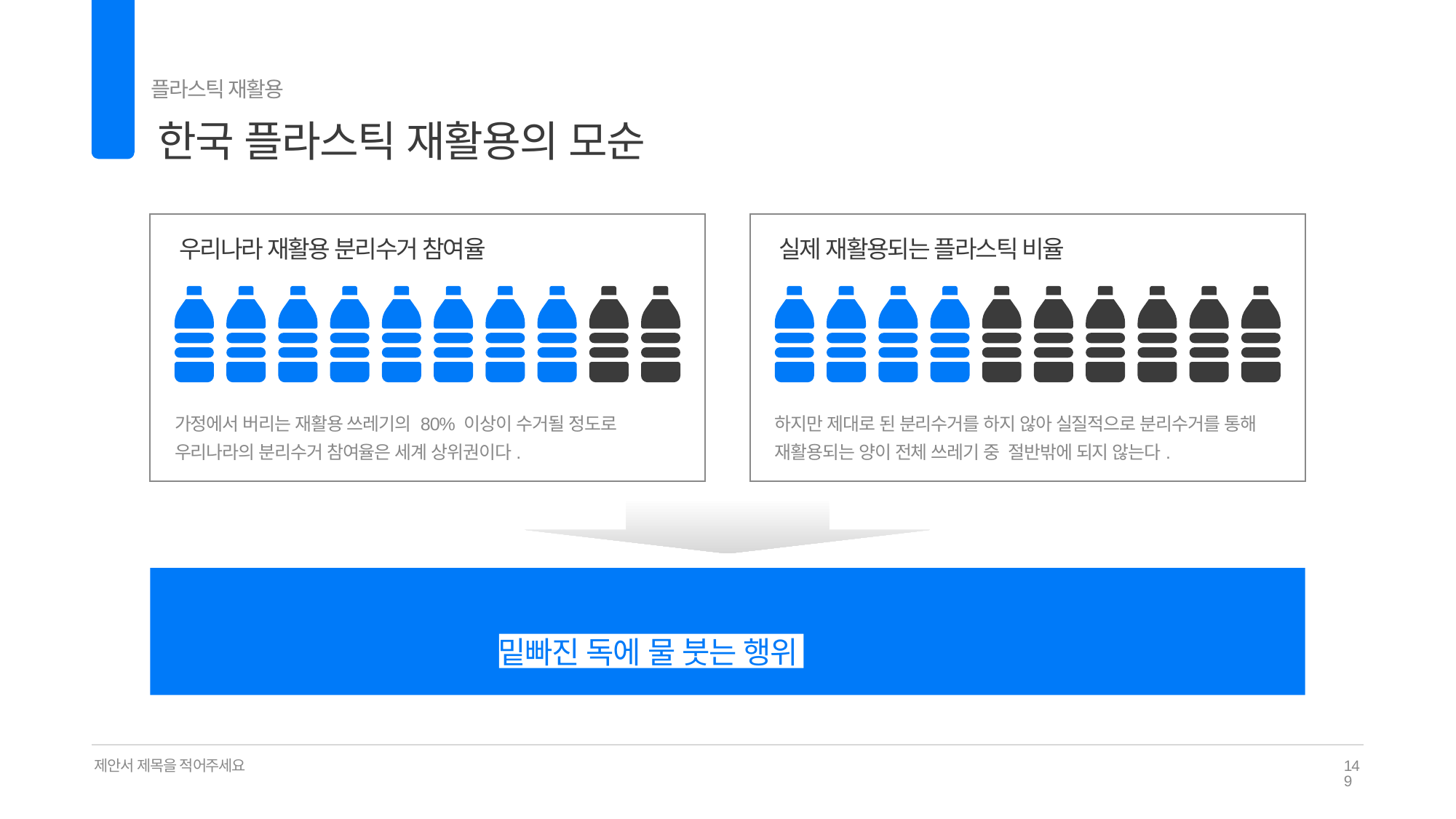

플라스틱 재활용
한국 플라스틱 재활용의 모순
02

우리나라 재활용 분리수거 참여율
실제 재활용되는 플라스틱 비율

80%
40%
가정에서 버리는 재활용 쓰레기의 80% 이상이 수거될 정도로 우리나라의 분리수거 참여율은 세계 상위권이다.
하지만 제대로 된 분리수거를 하지 않아 실질적으로 분리수거를 통해 재활용되는 양이 전체 쓰레기 중  절반밖에 되지 않는다.

즉, 현재 우리나라의 재활용 방식은
밑빠진 독에 물 붓는 행위와 다름없다.

제안서 제목을 적어주세요
149